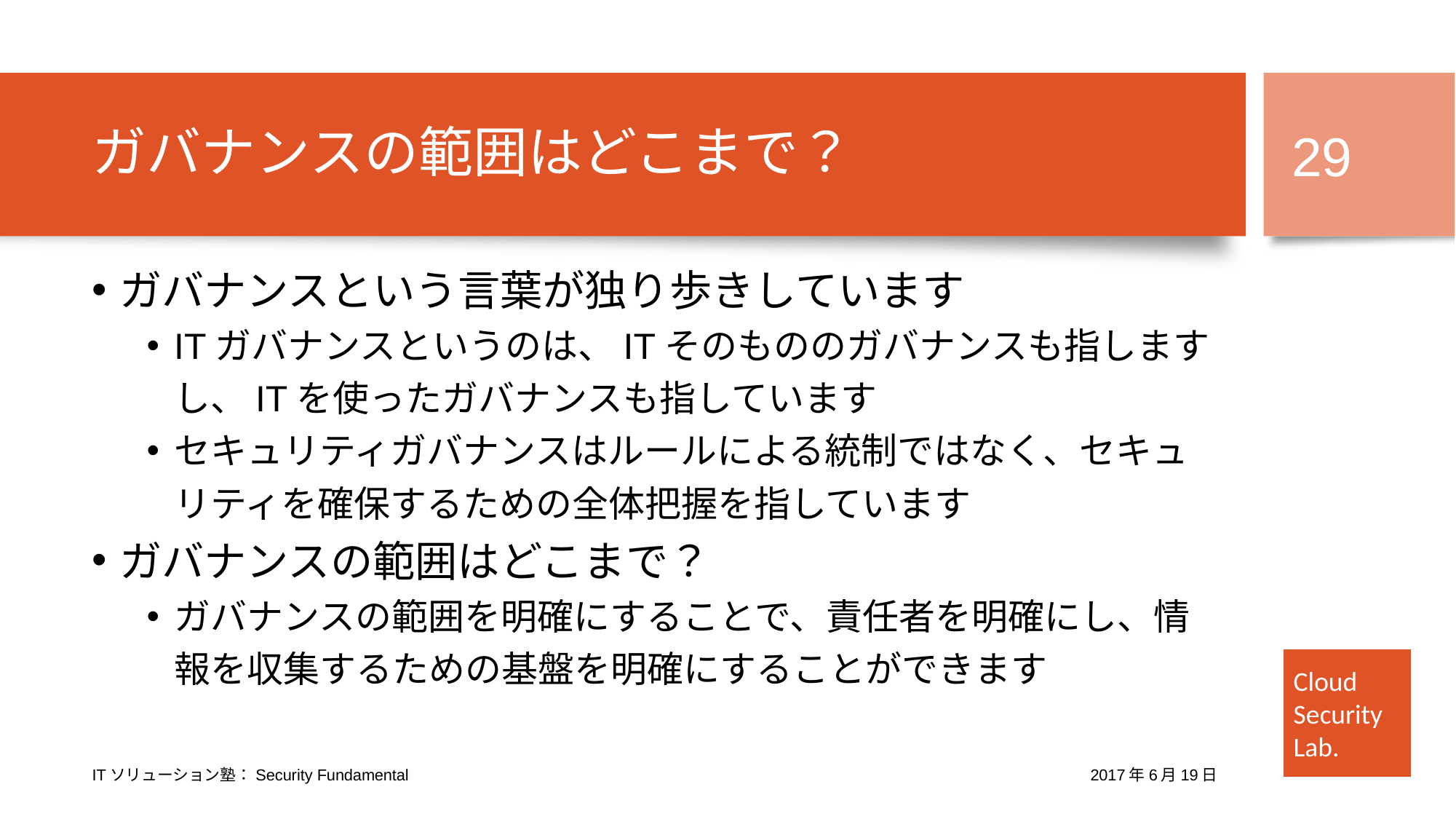

# ガバナンスの範囲はどこまで？
29
ガバナンスという言葉が独り歩きしています
ITガバナンスというのは、ITそのもののガバナンスも指しますし、ITを使ったガバナンスも指しています
セキュリティガバナンスはルールによる統制ではなく、セキュリティを確保するための全体把握を指しています
ガバナンスの範囲はどこまで？
ガバナンスの範囲を明確にすることで、責任者を明確にし、情報を収集するための基盤を明確にすることができます
2017年6月19日
ITソリューション塾：Security Fundamental